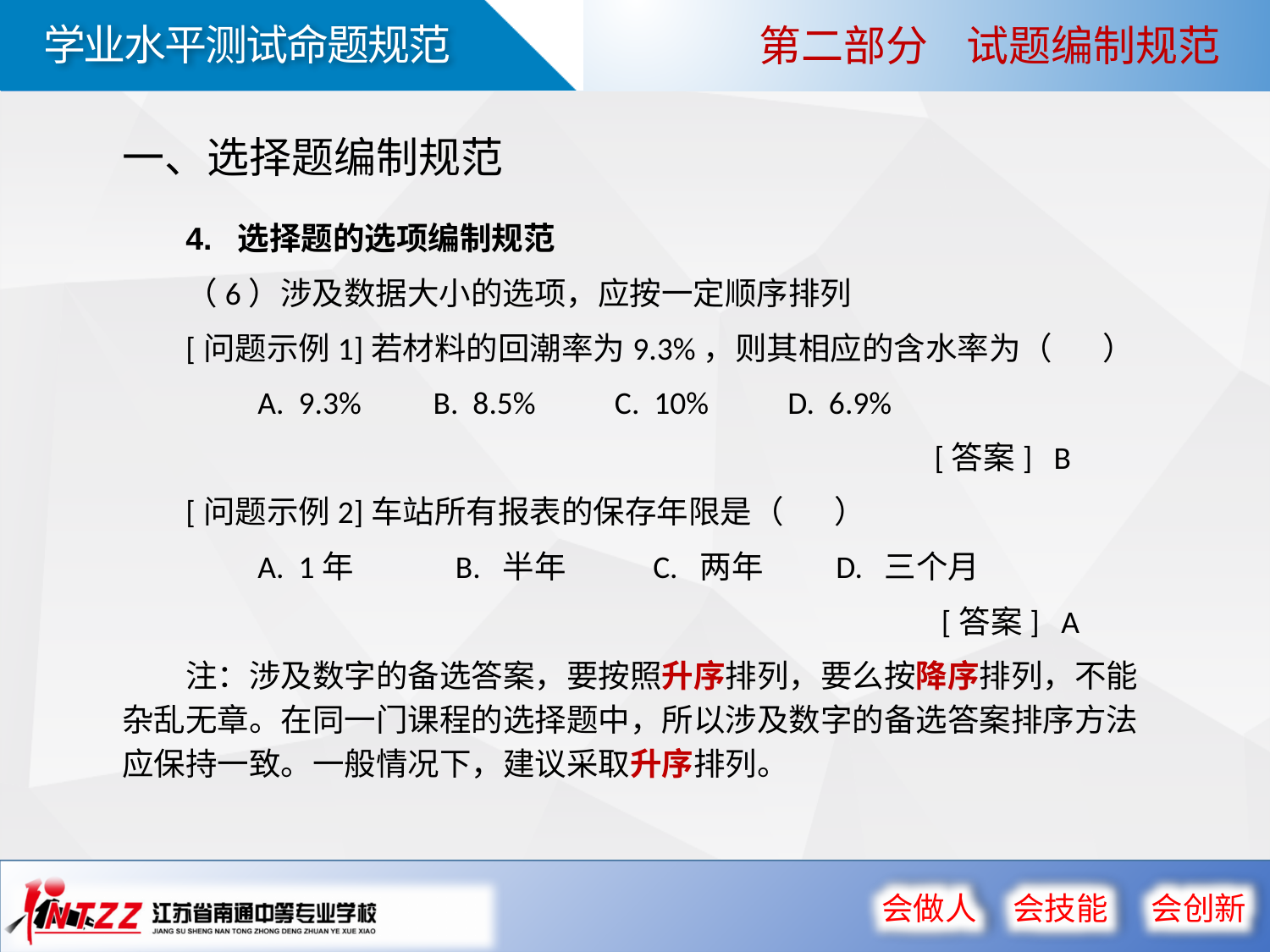

第二部分    试题编制规范
一、选择题编制规范
4.  选择题的选项编制规范
（6）涉及数据大小的选项，应按一定顺序排列
[问题示例1]若材料的回潮率为9.3%，则其相应的含水率为（       ）
          A.  9.3%          B.  8.5%           C.  10%           D.  6.9%
                                                                                                        [答案]   B
[问题示例2]车站所有报表的保存年限是（       ）
          A.  1年             B.  半年           C.  两年         D.  三个月
                                                                                                         [答案]   A
注：涉及数字的备选答案，要按照升序排列，要么按降序排列，不能杂乱无章。在同一门课程的选择题中，所以涉及数字的备选答案排序方法应保持一致。一般情况下，建议采取升序排列。